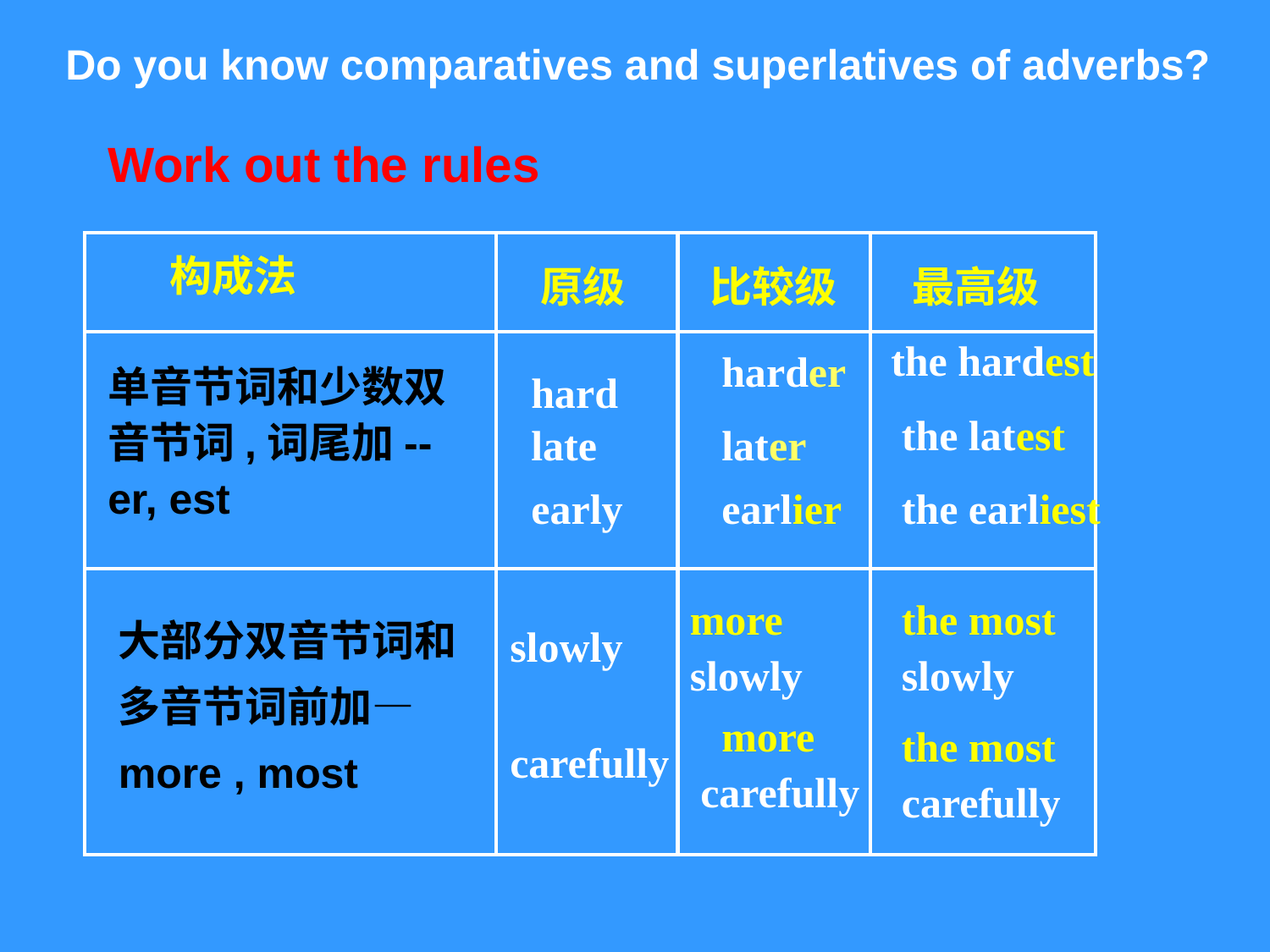

Do you know comparatives and superlatives of adverbs?
Work out the rules
|  |  |  |  |
| --- | --- | --- | --- |
|  |  |  |  |
|  |  |  |  |
 构成法
 原级
 比较级
最高级
the hardest
harder
单音节词和少数双音节词,词尾加--er, est

hard
the latest
late
later
early
earlier
the earliest
more slowly
the most slowly
大部分双音节词和多音节词前加—more , most
slowly
  more carefully
the most carefully
carefully